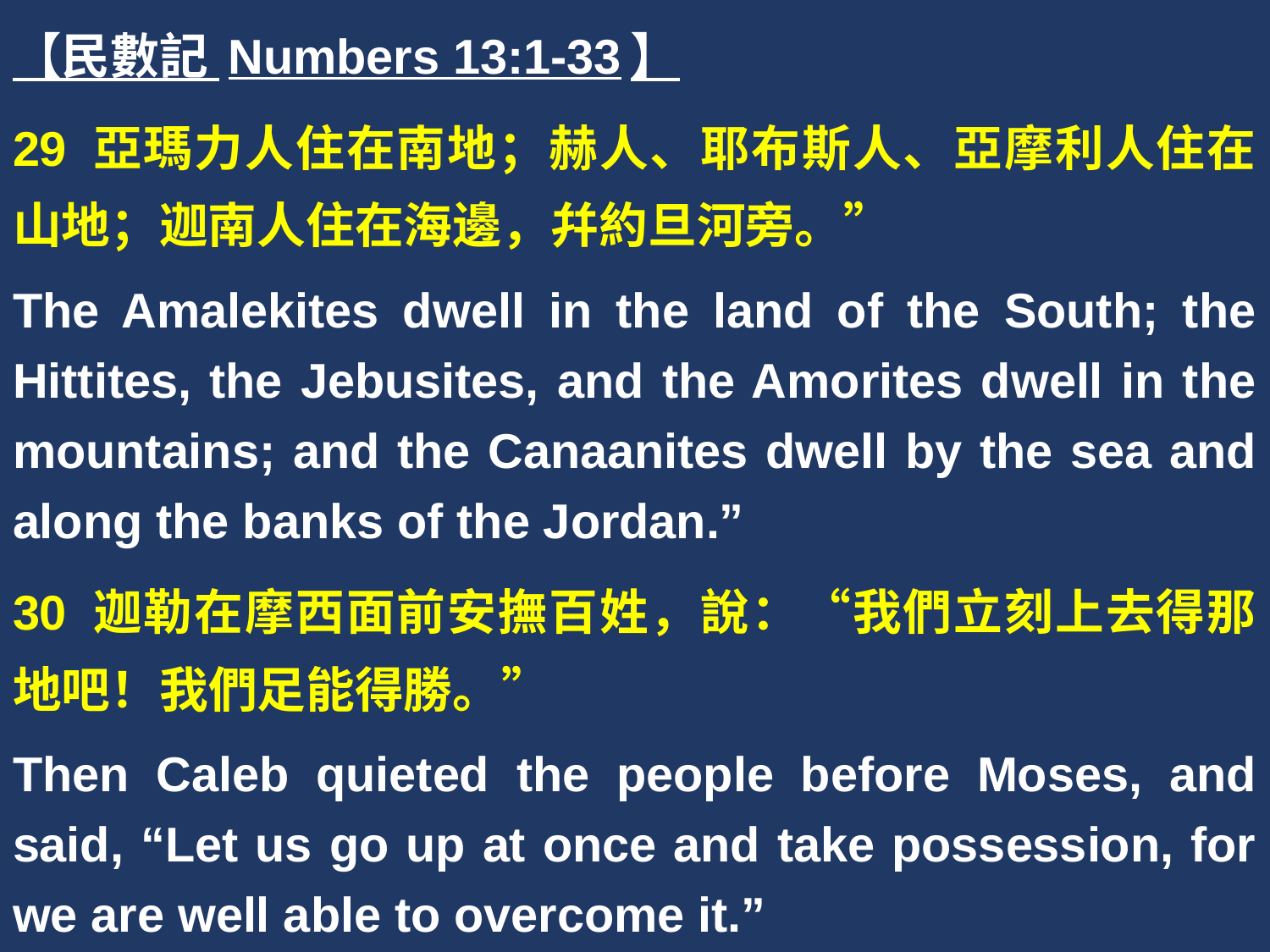

【民數記 Numbers 13:1-33】
29 亞瑪力人住在南地；赫人、耶布斯人、亞摩利人住在山地；迦南人住在海邊，幷約旦河旁。”
The Amalekites dwell in the land of the South; the Hittites, the Jebusites, and the Amorites dwell in the mountains; and the Canaanites dwell by the sea and along the banks of the Jordan.”
30 迦勒在摩西面前安撫百姓，說：“我們立刻上去得那地吧！我們足能得勝。”
Then Caleb quieted the people before Moses, and said, “Let us go up at once and take possession, for we are well able to overcome it.”